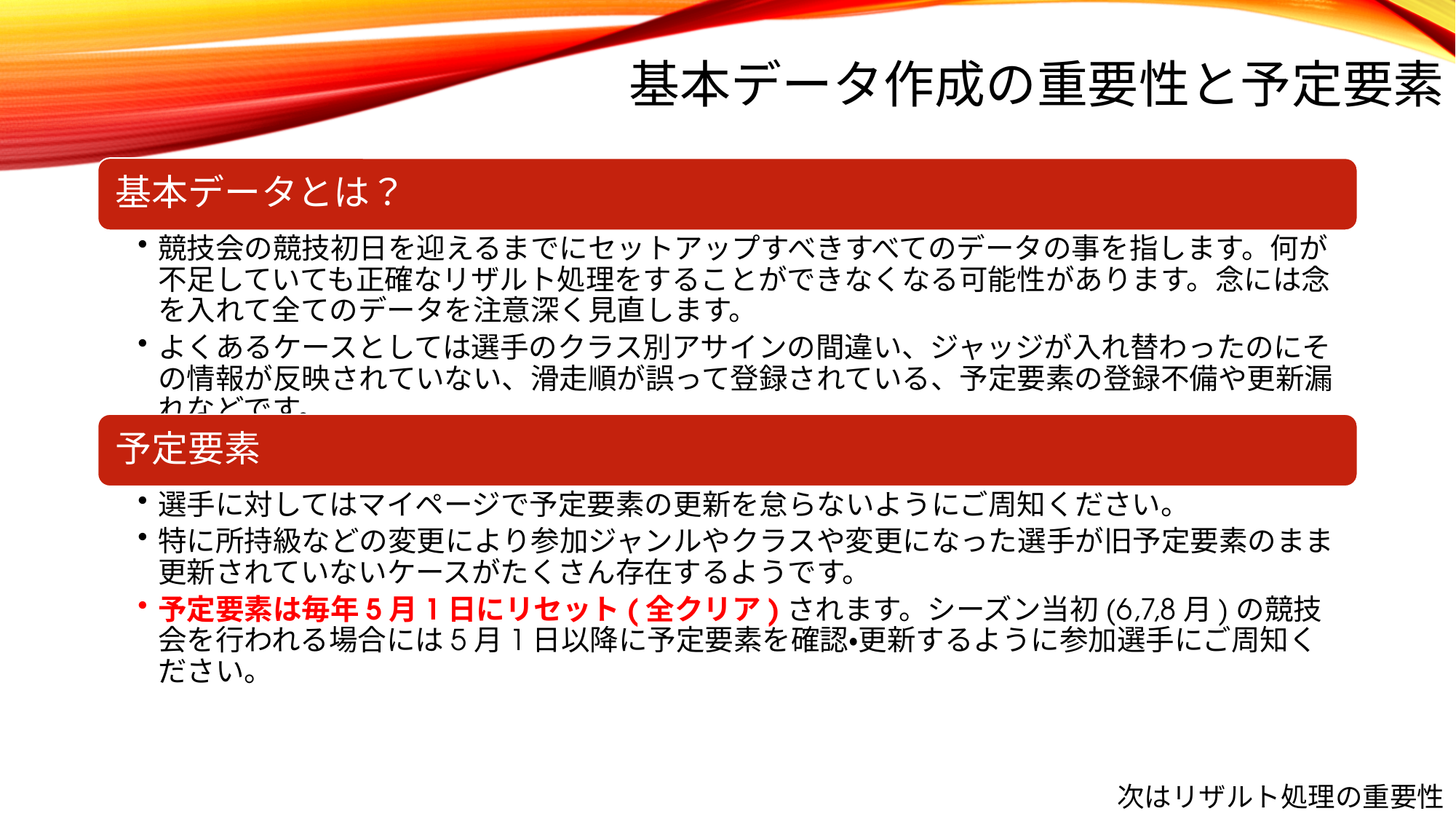

# 基本データ作成の重要性と予定要素
基本データとは？
競技会の競技初日を迎えるまでにセットアップすべきすべてのデータの事を指します。何が不足していても正確なリザルト処理をすることができなくなる可能性があります。念には念を入れて全てのデータを注意深く見直します。
よくあるケースとしては選手のクラス別アサインの間違い、ジャッジが入れ替わったのにその情報が反映されていない、滑走順が誤って登録されている、予定要素の登録不備や更新漏れなどです。
予定要素
選手に対してはマイページで予定要素の更新を怠らないようにご周知ください。
特に所持級などの変更により参加ジャンルやクラスや変更になった選手が旧予定要素のまま更新されていないケースがたくさん存在するようです。
予定要素は毎年5月1日にリセット(全クリア)されます。シーズン当初(6,7,8月)の競技会を行われる場合には5月1日以降に予定要素を確認・更新するように参加選手にご周知ください。
次はリザルト処理の重要性